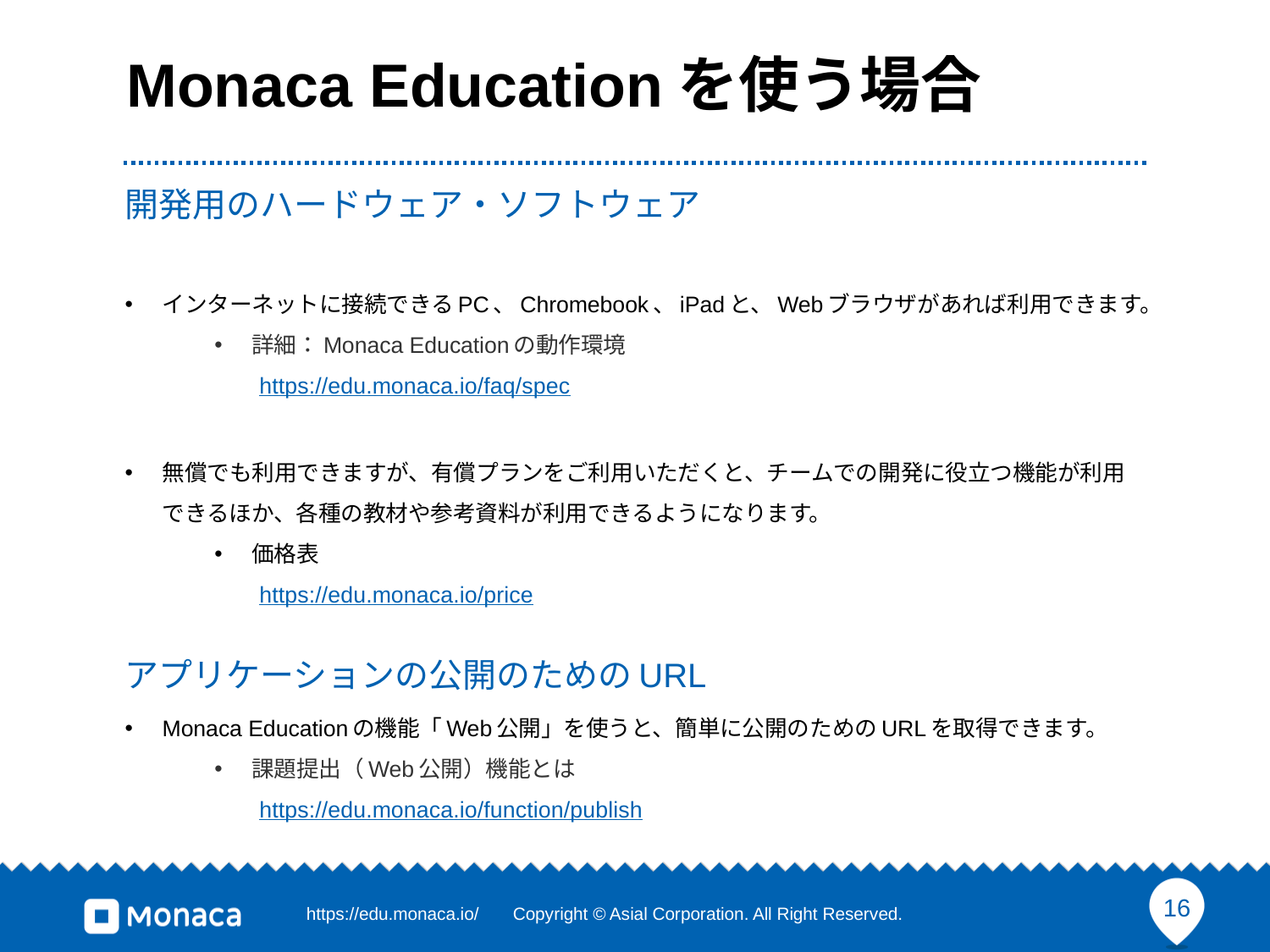

# Monaca Educationを使う場合
開発用のハードウェア・ソフトウェア

インターネットに接続できるPC、Chromebook、iPadと、Webブラウザがあれば利用できます。
詳細：Monaca Educationの動作環境
https://edu.monaca.io/faq/spec

無償でも利用できますが、有償プランをご利用いただくと、チームでの開発に役立つ機能が利用できるほか、各種の教材や参考資料が利用できるようになります。
価格表
https://edu.monaca.io/price

アプリケーションの公開のためのURL
Monaca Educationの機能「Web公開」を使うと、簡単に公開のためのURLを取得できます。
課題提出（Web公開）機能とは
https://edu.monaca.io/function/publish